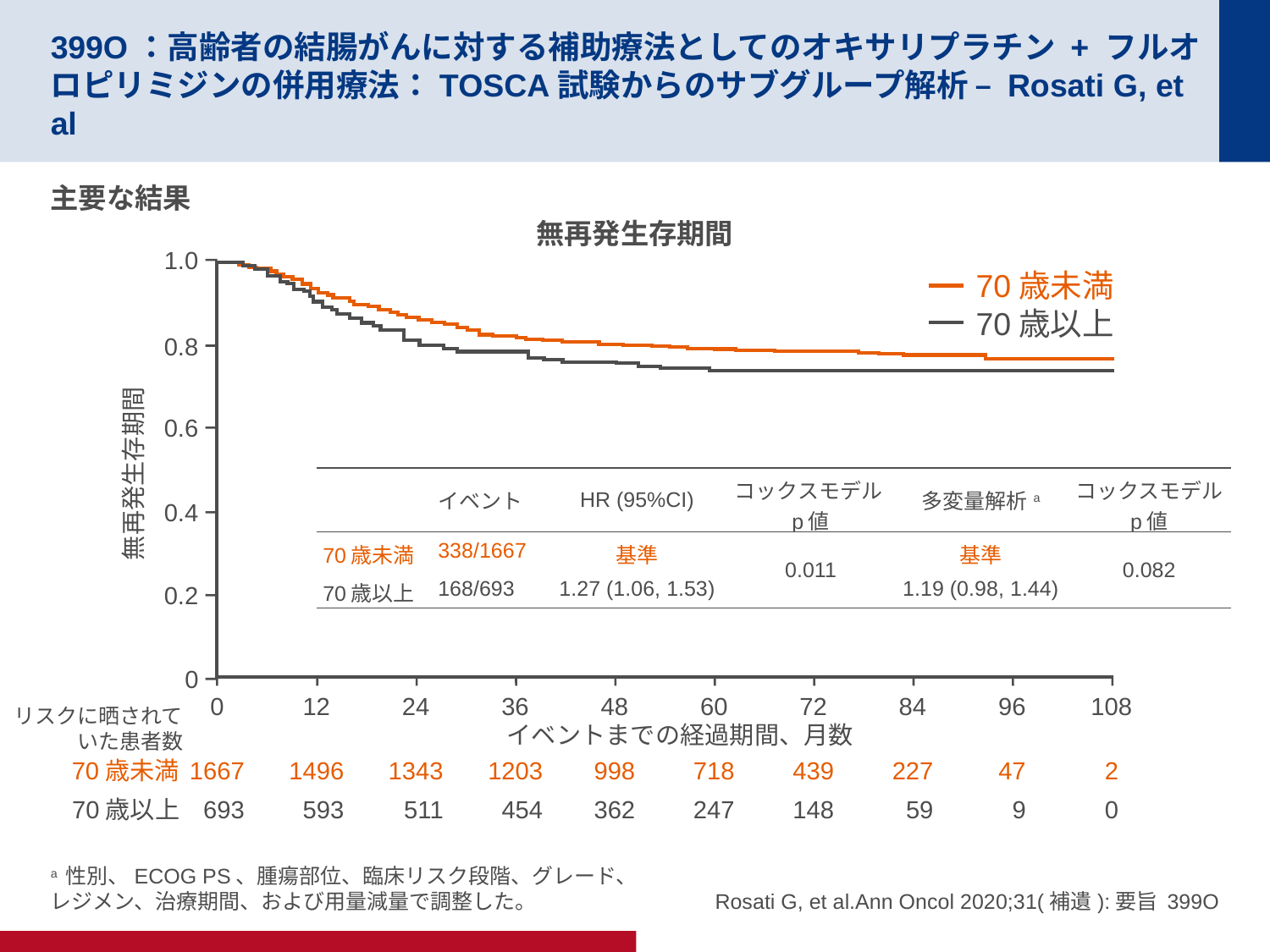

# 399O：高齢者の結腸がんに対する補助療法としてのオキサリプラチン + フルオロピリミジンの併用療法：TOSCA試験からのサブグループ解析 – Rosati G, et al
主要な結果
無再発生存期間
1.0

0.8

0.6

無再発生存期間
0.4

0.2

0

70歳未満
70歳以上

|  | イベント | HR (95%CI) | コックスモデル p値 | 多変量解析a | コックスモデル p値 |
| --- | --- | --- | --- | --- | --- |
| 70歳未満 | 338/1667 | 基準 | 0.011 | 基準 | 0.082 |
| 70歳以上 | 168/693 | 1.27 (1.06, 1.53) |  | 1.19 (0.98, 1.44) |  |

0
12
24
36
48
60
72
84
96
108
リスクに晒されていた患者数
イベントまでの経過期間、月数
70歳未満
1667
1496
1343
1203
998
718
439
227
47
2
70歳以上
693
593
511
454
362
247
148
59
9
0
a 性別、ECOG PS、腫瘍部位、臨床リスク段階、グレード、レジメン、治療期間、および用量減量で調整した。
Rosati G, et al.Ann Oncol 2020;31(補遺):要旨 399O